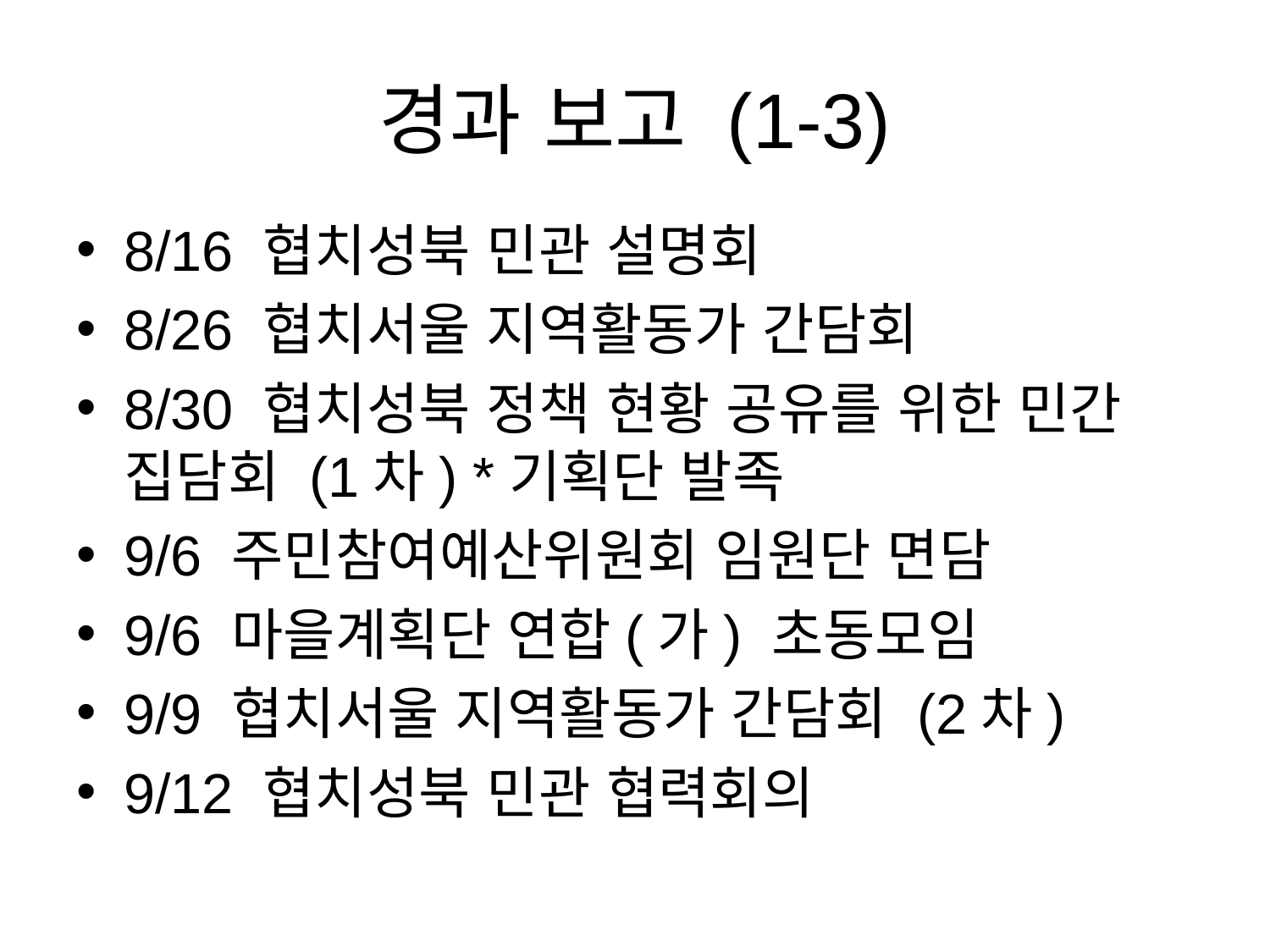

# 경과 보고 (1-3)
8/16 협치성북 민관 설명회
8/26 협치서울 지역활동가 간담회
8/30 협치성북 정책 현황 공유를 위한 민간 집담회 (1차) *기획단 발족
9/6 주민참여예산위원회 임원단 면담
9/6 마을계획단 연합(가) 초동모임
9/9 협치서울 지역활동가 간담회 (2차)
9/12 협치성북 민관 협력회의